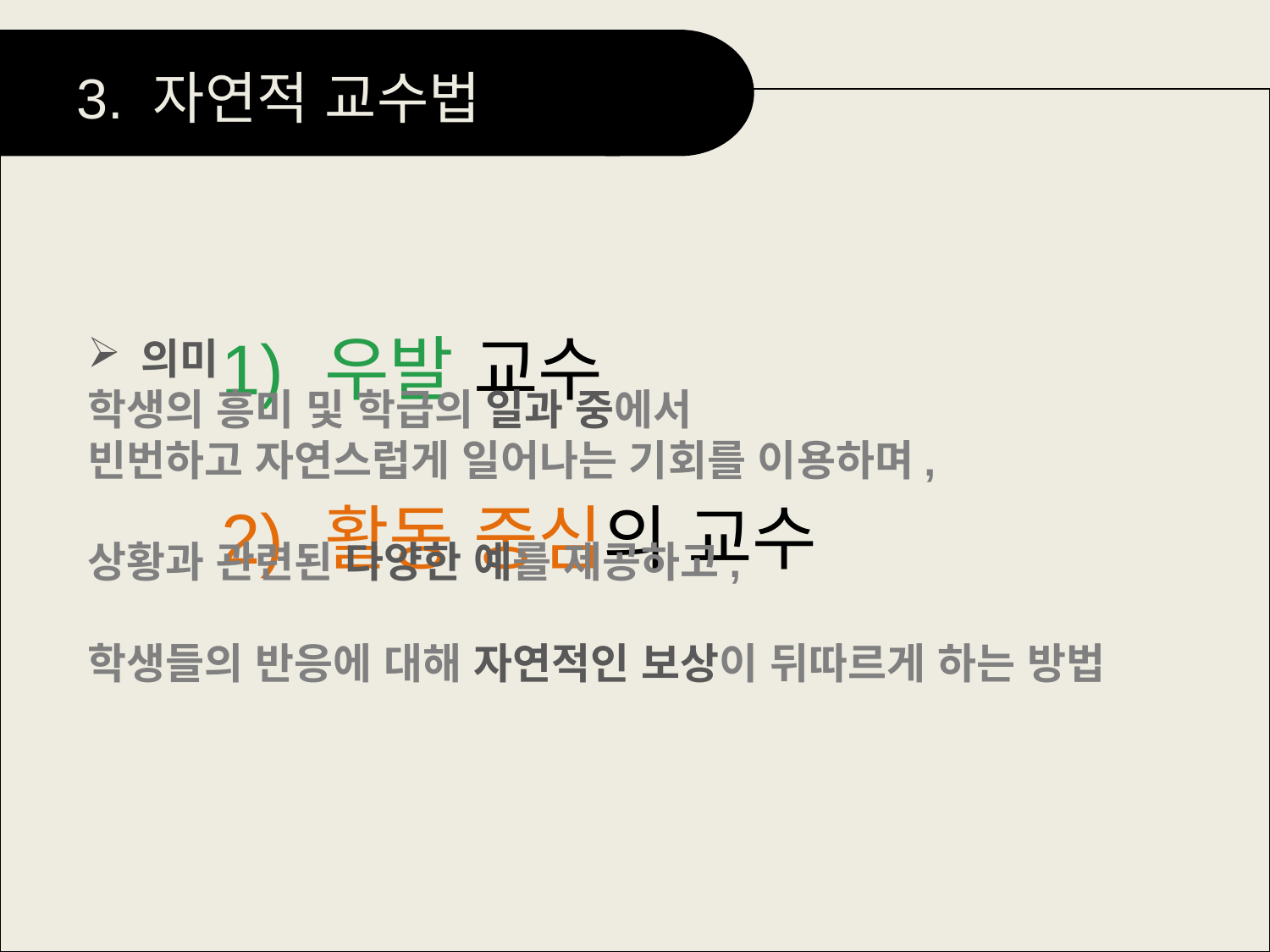

3. 자연적 교수법

우발 교수

활동 중심의 교수
 의미
학생의 흥미 및 학급의 일과 중에서
빈번하고 자연스럽게 일어나는 기회를 이용하며,

상황과 관련된 다양한 예를 제공하고,

학생들의 반응에 대해 자연적인 보상이 뒤따르게 하는 방법